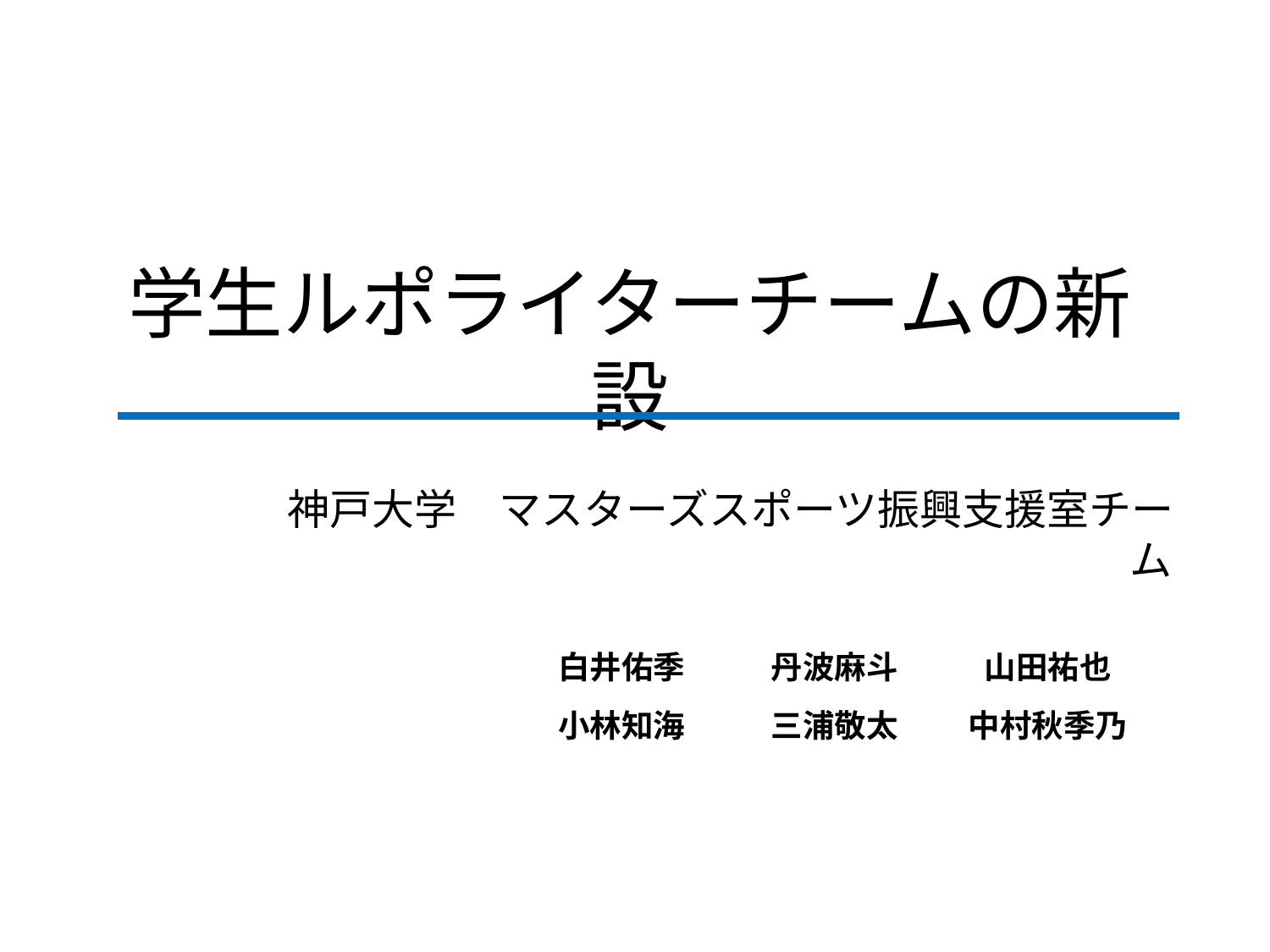

# 学生ルポライターチームの新設
神戸大学　マスターズスポーツ振興支援室チーム
| 白井佑季 | 丹波麻斗 | 山田祐也 |
| --- | --- | --- |
| 小林知海 | 三浦敬太 | 中村秋季乃 |